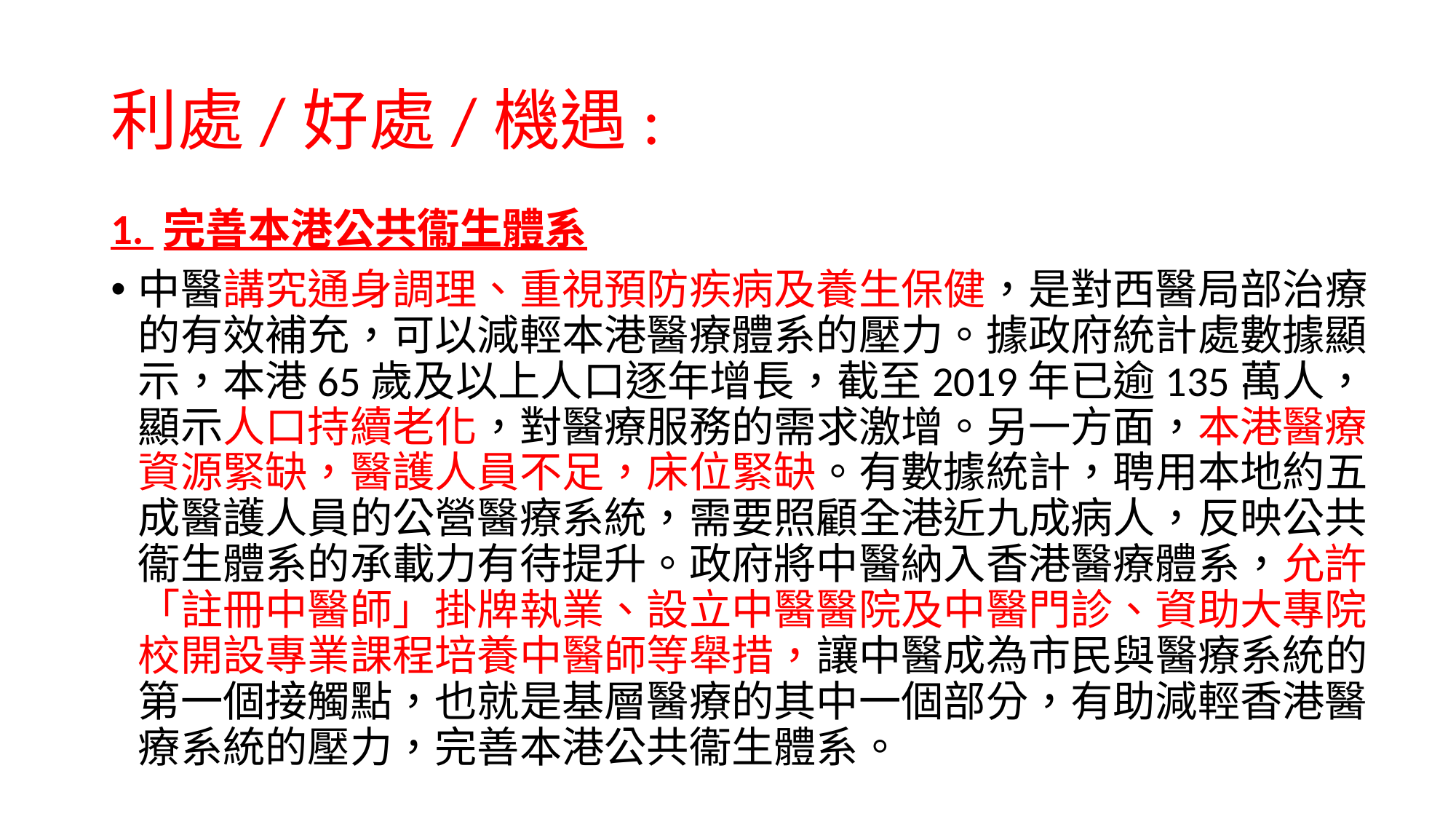

# 利處/好處/機遇:
1. 完善本港公共衞生體系
中醫講究通身調理、重視預防疾病及養生保健，是對西醫局部治療的有效補充，可以減輕本港醫療體系的壓力。據政府統計處數據顯示，本港65歲及以上人口逐年增長，截至2019年已逾135萬人，顯示人口持續老化，對醫療服務的需求激增。另一方面，本港醫療資源緊缺，醫護人員不足，床位緊缺。有數據統計，聘用本地約五成醫護人員的公營醫療系統，需要照顧全港近九成病人，反映公共衞生體系的承載力有待提升。政府將中醫納入香港醫療體系，允許「註冊中醫師」掛牌執業、設立中醫醫院及中醫門診、資助大專院校開設專業課程培養中醫師等舉措，讓中醫成為市民與醫療系統的第一個接觸點，也就是基層醫療的其中一個部分，有助減輕香港醫療系統的壓力，完善本港公共衞生體系。